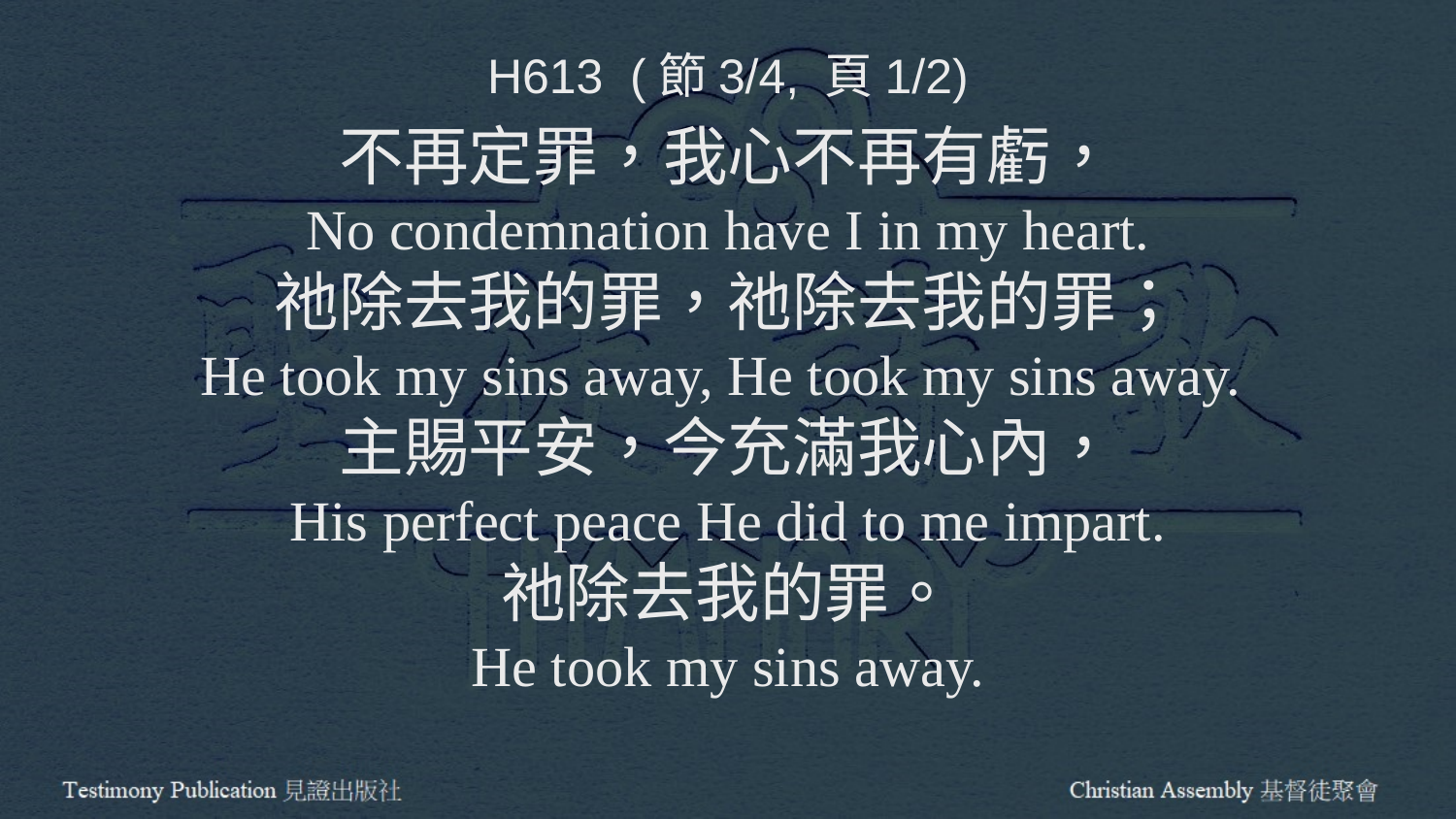

H613  (節3/4, 頁1/2)
不再定罪，我心不再有虧，
No condemnation have I in my heart.
祂除去我的罪，祂除去我的罪；
He took my sins away, He took my sins away.
主賜平安，今充滿我心內，
His perfect peace He did to me impart.
祂除去我的罪。
He took my sins away.